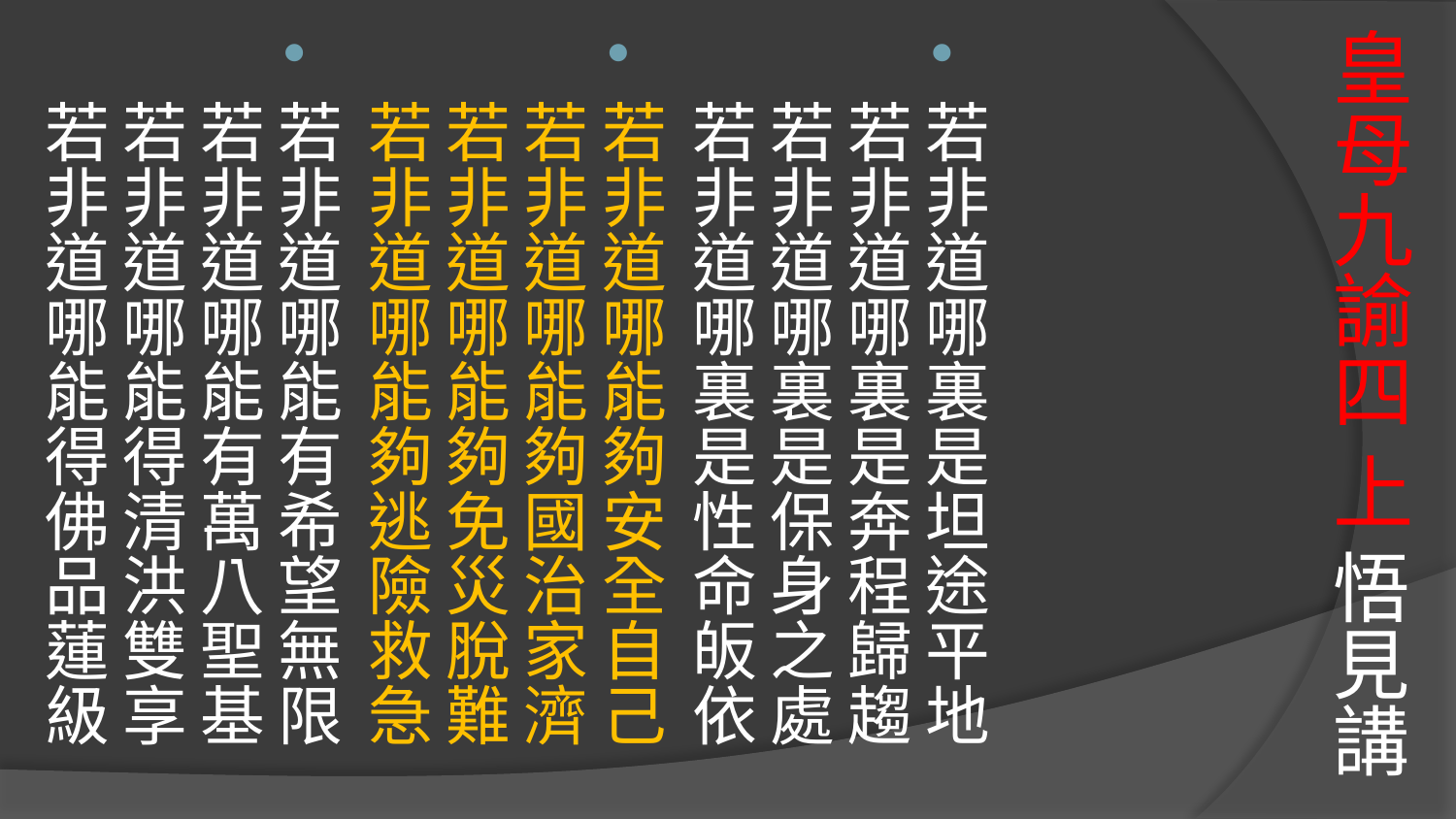

# 皇母九諭四 上 悟見講
若非道哪裏是坦途平地若非道哪裏是奔程歸趨
若非道哪裏是保身之處若非道哪裏是性命皈依
若非道哪能夠安全自己若非道哪能夠國治家濟
若非道哪能夠免災脫難若非道哪能夠逃險救急
若非道哪能有希望無限若非道哪能有萬八聖基
若非道哪能得清洪雙享若非道哪能得佛品蓮級